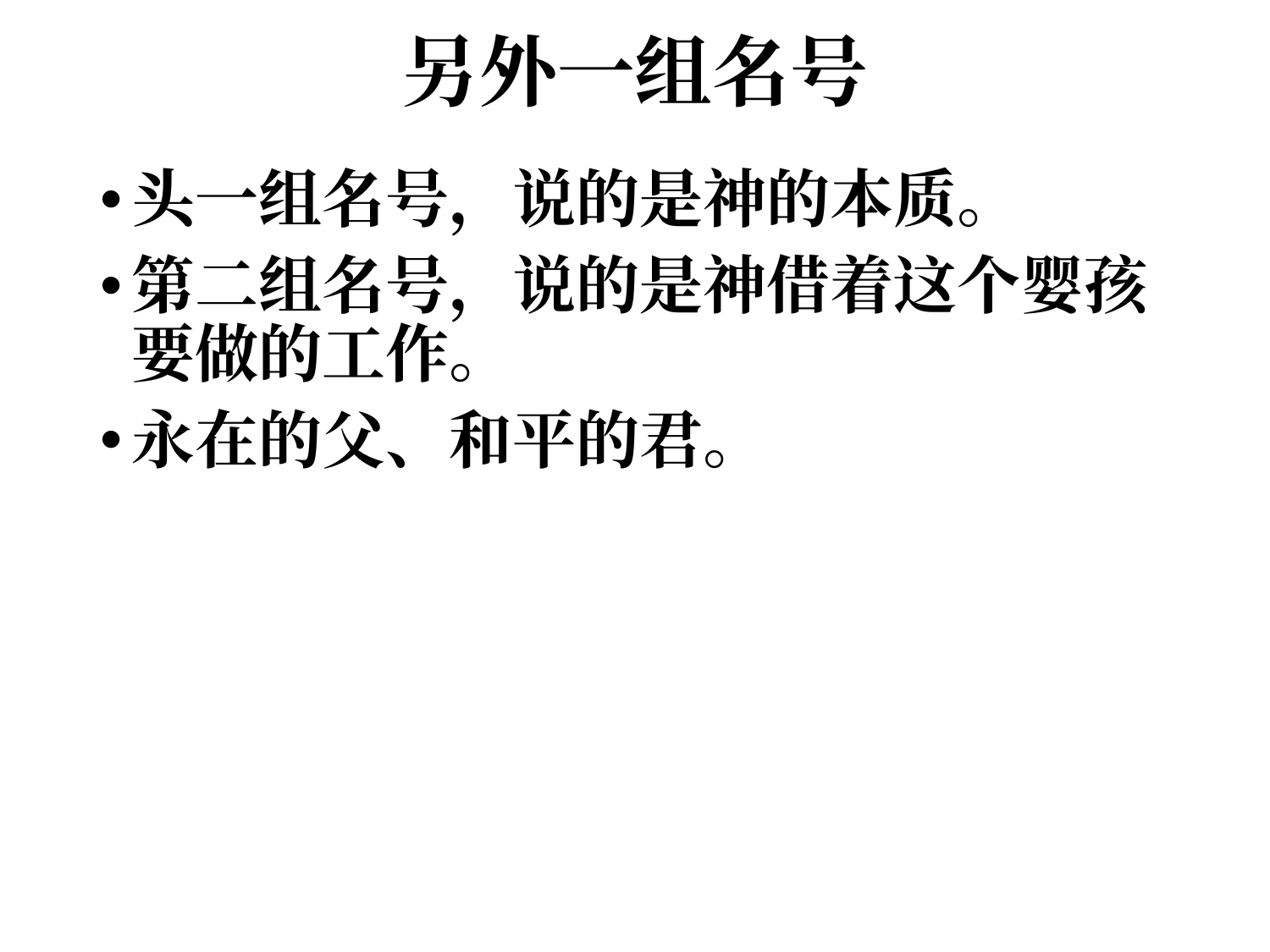

# 另外一组名号
头一组名号，说的是神的本质。
第二组名号，说的是神借着这个婴孩要做的工作。
永在的父、和平的君。